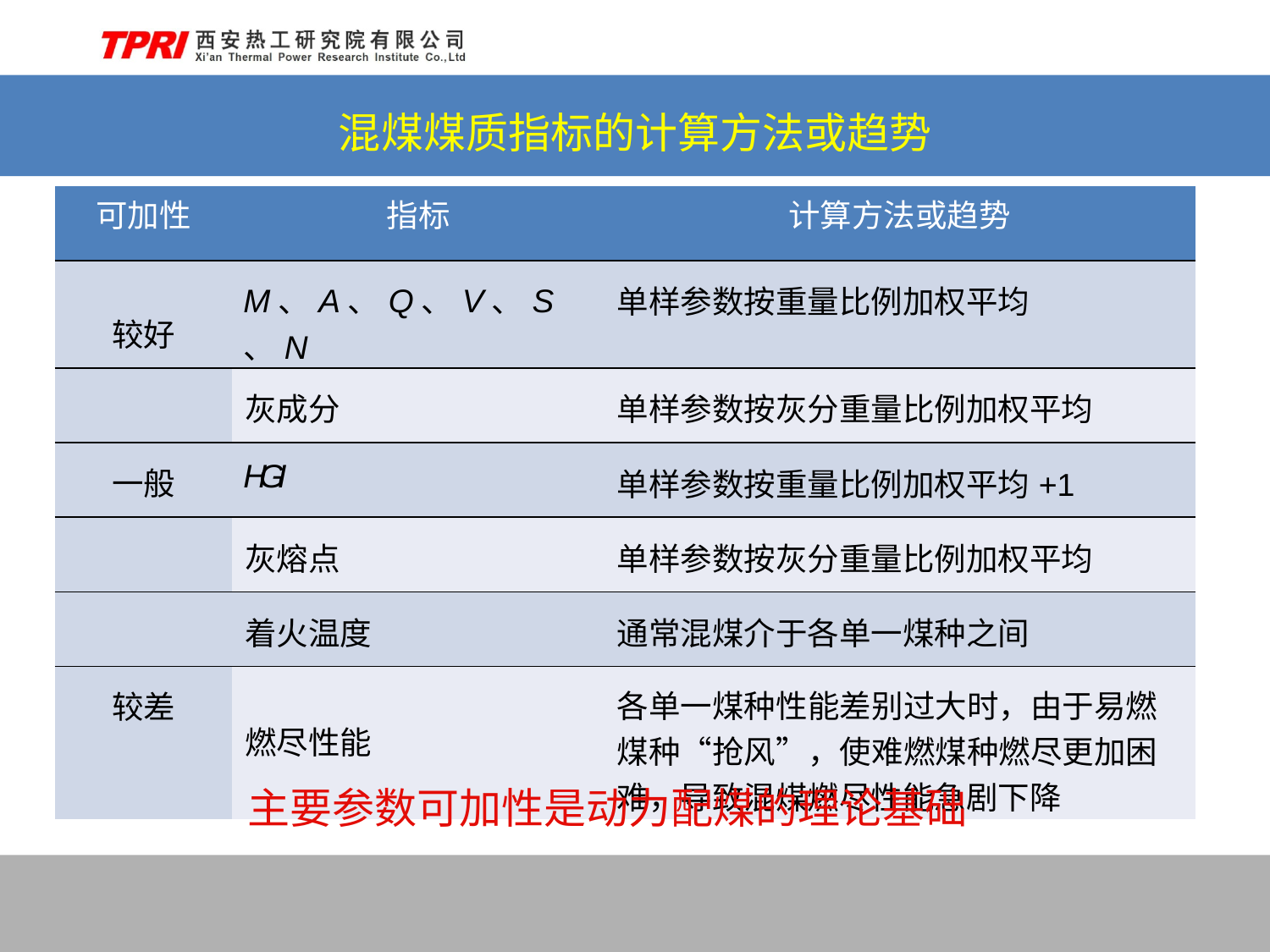

# 混煤煤质指标的计算方法或趋势
| 可加性 | 指标 | 计算方法或趋势 |
| --- | --- | --- |
|  | M、A、Q、V、S、N | 单样参数按重量比例加权平均 |
|  | 灰成分 | 单样参数按灰分重量比例加权平均 |
|  | HGI | 单样参数按重量比例加权平均+1 |
|  | 灰熔点 | 单样参数按灰分重量比例加权平均 |
|  | 着火温度 | 通常混煤介于各单一煤种之间 |
| 较差 | 燃尽性能 | 各单一煤种性能差别过大时，由于易燃 煤种“抢风”，使难燃煤种燃尽更加困 难，导致混煤燃尽性能急剧下降 |
较好
一般
主要参数可加性是动力配煤的理论基础